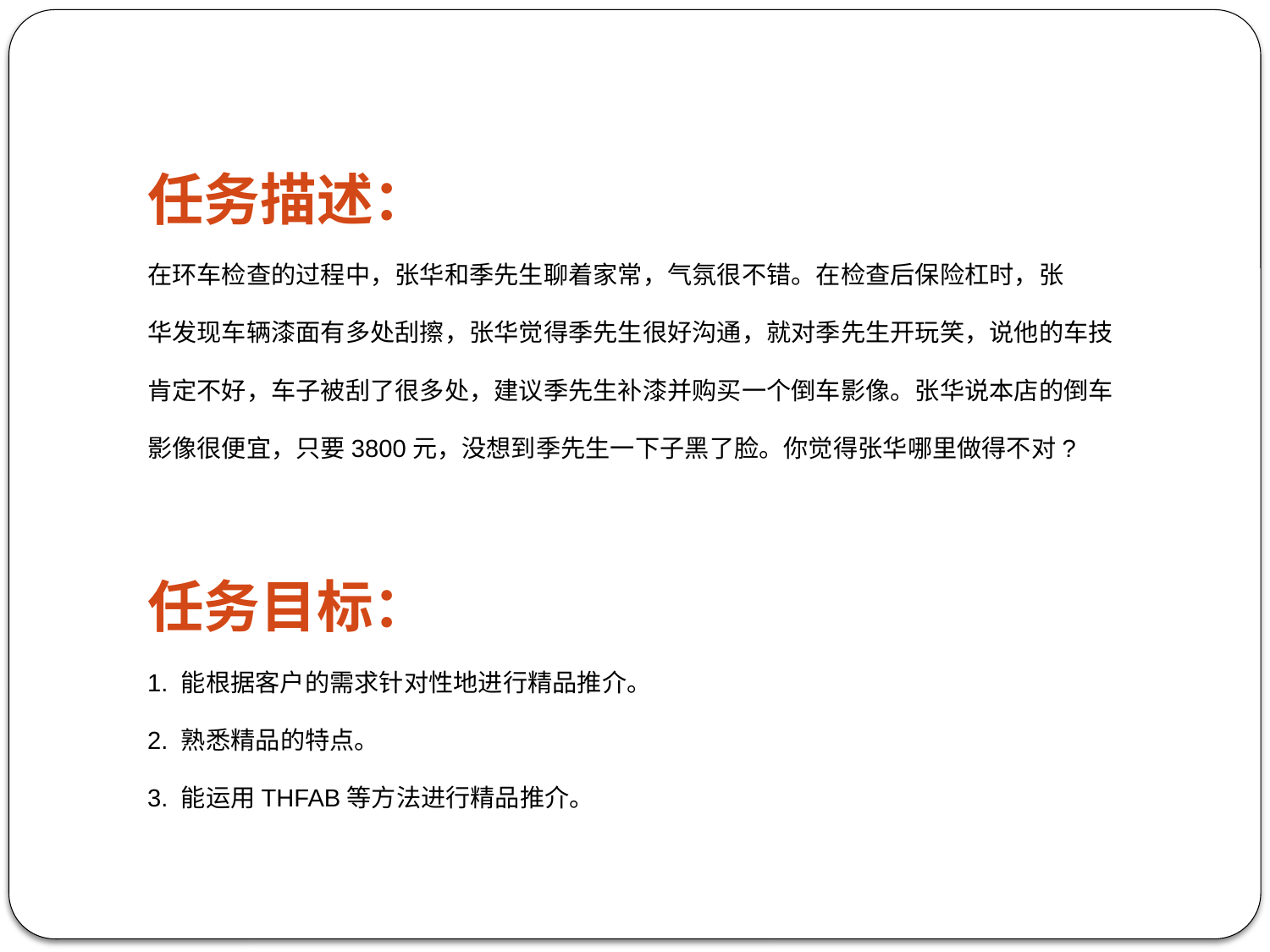

任务描述：
在环车检查的过程中，张华和季先生聊着家常，气氛很不错。在检查后保险杠时，张
华发现车辆漆面有多处刮擦，张华觉得季先生很好沟通，就对季先生开玩笑，说他的车技
肯定不好，车子被刮了很多处，建议季先生补漆并购买一个倒车影像。张华说本店的倒车
影像很便宜，只要3800元，没想到季先生一下子黑了脸。你觉得张华哪里做得不对?

任务目标：
1. 能根据客户的需求针对性地进行精品推介。
2. 熟悉精品的特点。
3. 能运用THFAB等方法进行精品推介。